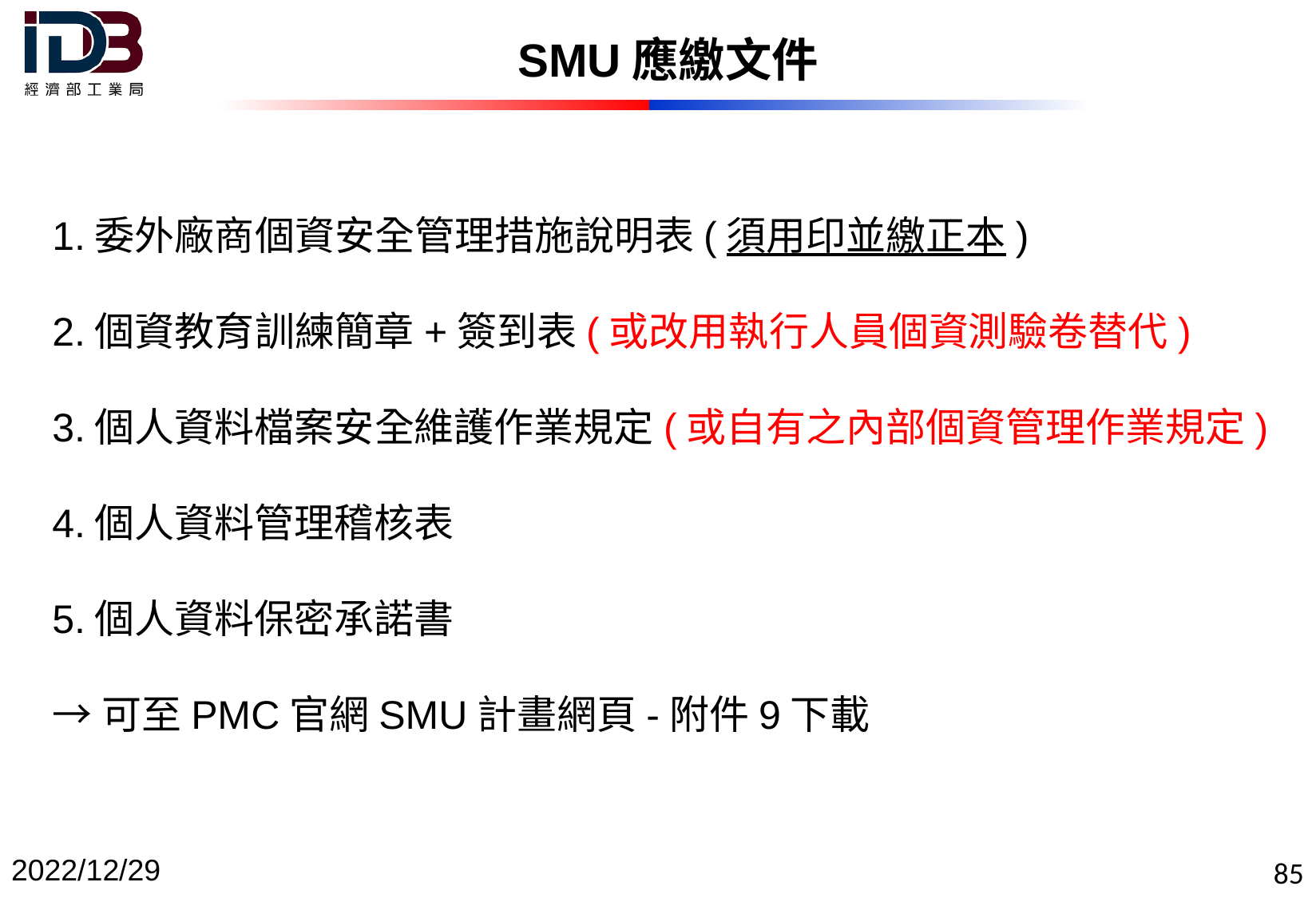

2022/12/29
85
SMU應繳文件
1.委外廠商個資安全管理措施說明表(須用印並繳正本)
2.個資教育訓練簡章+簽到表(或改用執行人員個資測驗卷替代)
3.個人資料檔案安全維護作業規定(或自有之內部個資管理作業規定)
4.個人資料管理稽核表
5.個人資料保密承諾書
→可至PMC官網SMU計畫網頁-附件9下載